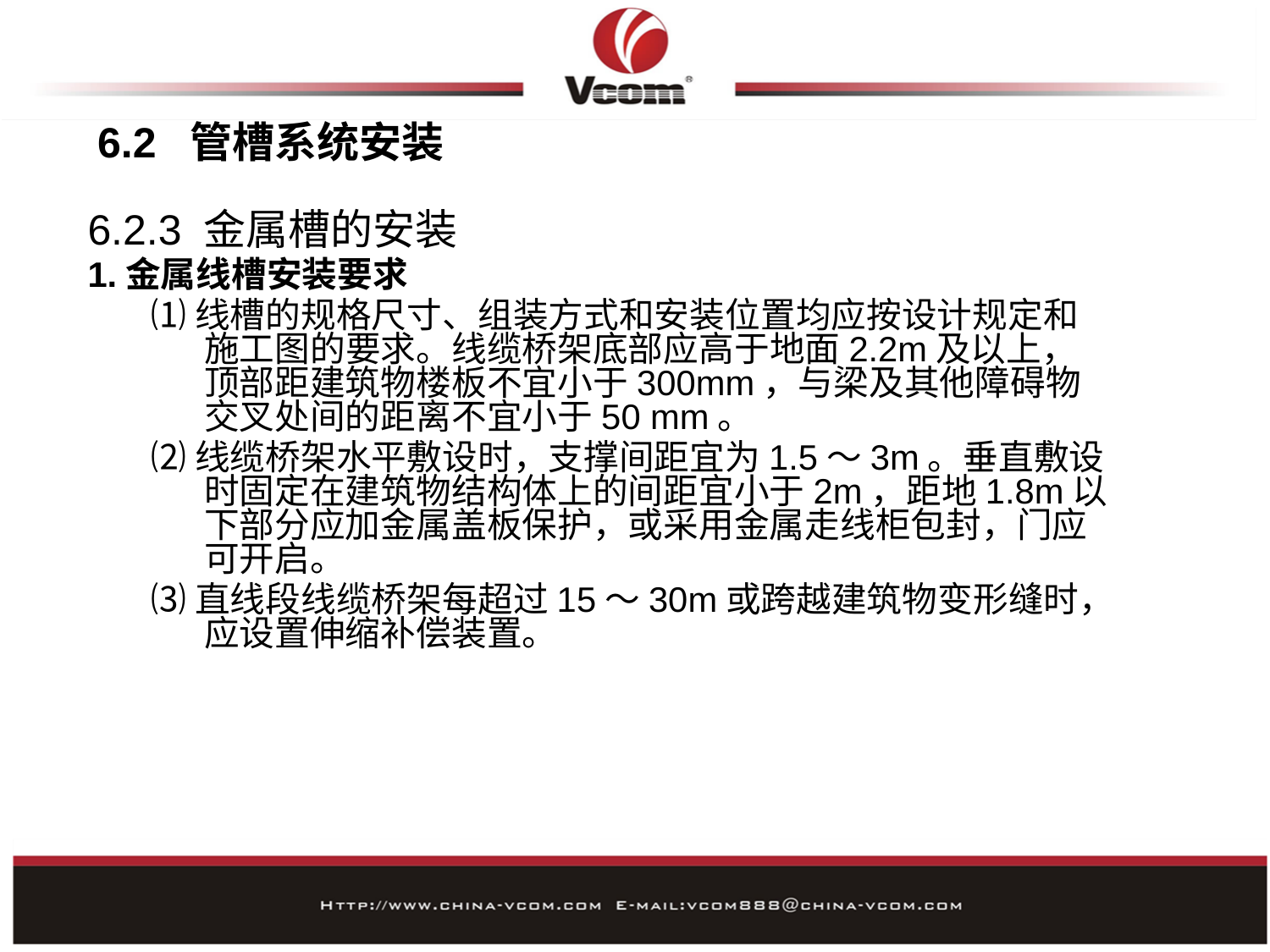

# 6.2  管槽系统安装
6.2.3 金属槽的安装
1.金属线槽安装要求
⑴线槽的规格尺寸、组装方式和安装位置均应按设计规定和施工图的要求。线缆桥架底部应高于地面2.2m及以上，顶部距建筑物楼板不宜小于300mm，与梁及其他障碍物交叉处间的距离不宜小于50 mm。
⑵线缆桥架水平敷设时，支撑间距宜为1.5～3m。垂直敷设时固定在建筑物结构体上的间距宜小于2m，距地1.8m以下部分应加金属盖板保护，或采用金属走线柜包封，门应可开启。
⑶直线段线缆桥架每超过15～30m或跨越建筑物变形缝时，应设置伸缩补偿装置。